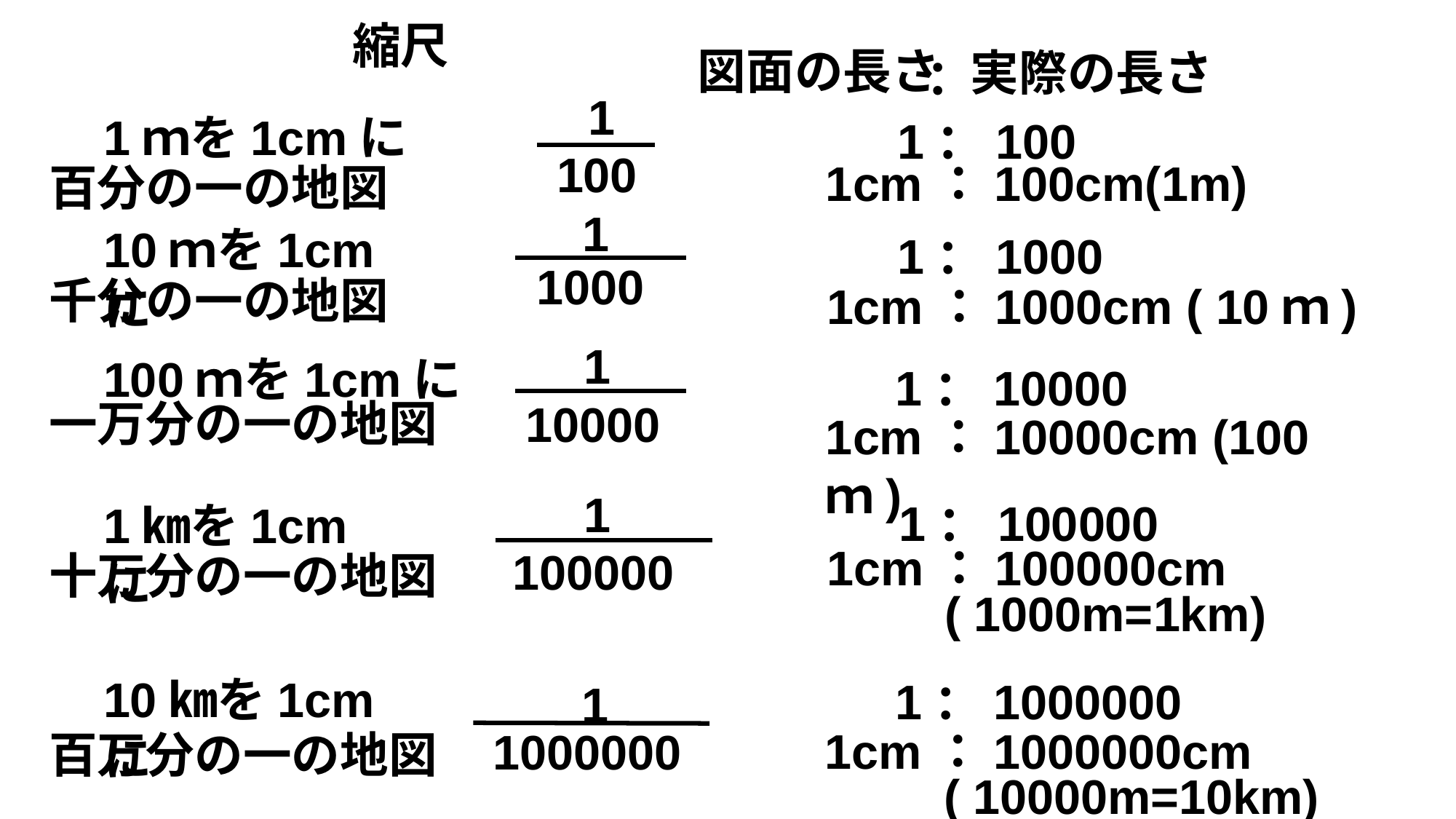

縮尺
図面の長さ
実際の長さ
：

1
100
1ｍを1cmに
1：100
1cm：100cm(1m)
百分の一の地図
1
1000
10ｍを1cmに
1：1000
千分の一の地図
1cm：1000cm ( 10ｍ)
1
10000
100ｍを1cmに
1：10000
一万分の一の地図
1cm：10000cm (100ｍ)
1
100000
1：100000
1㎞を1cmに
1cm：100000cm
十万分の一の地図
( 1000m=1km)
10㎞を1cmに
1：1000000
1
1000000
1cm：1000000cm
百万分の一の地図
( 10000m=10km)